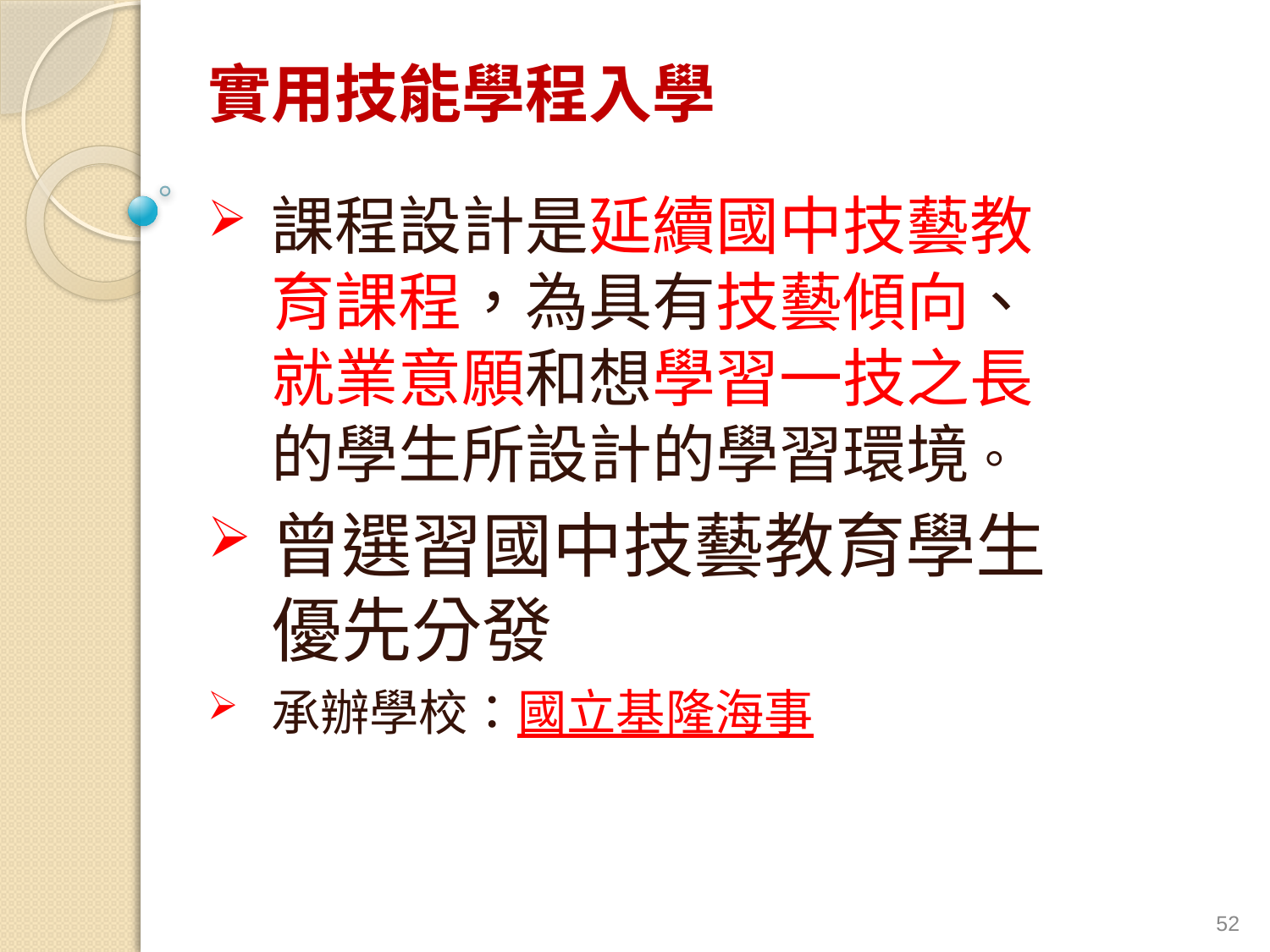

# 實用技能學程入學
課程設計是延續國中技藝教育課程，為具有技藝傾向、就業意願和想學習一技之長的學生所設計的學習環境。
曾選習國中技藝教育學生優先分發
承辦學校：國立基隆海事

52